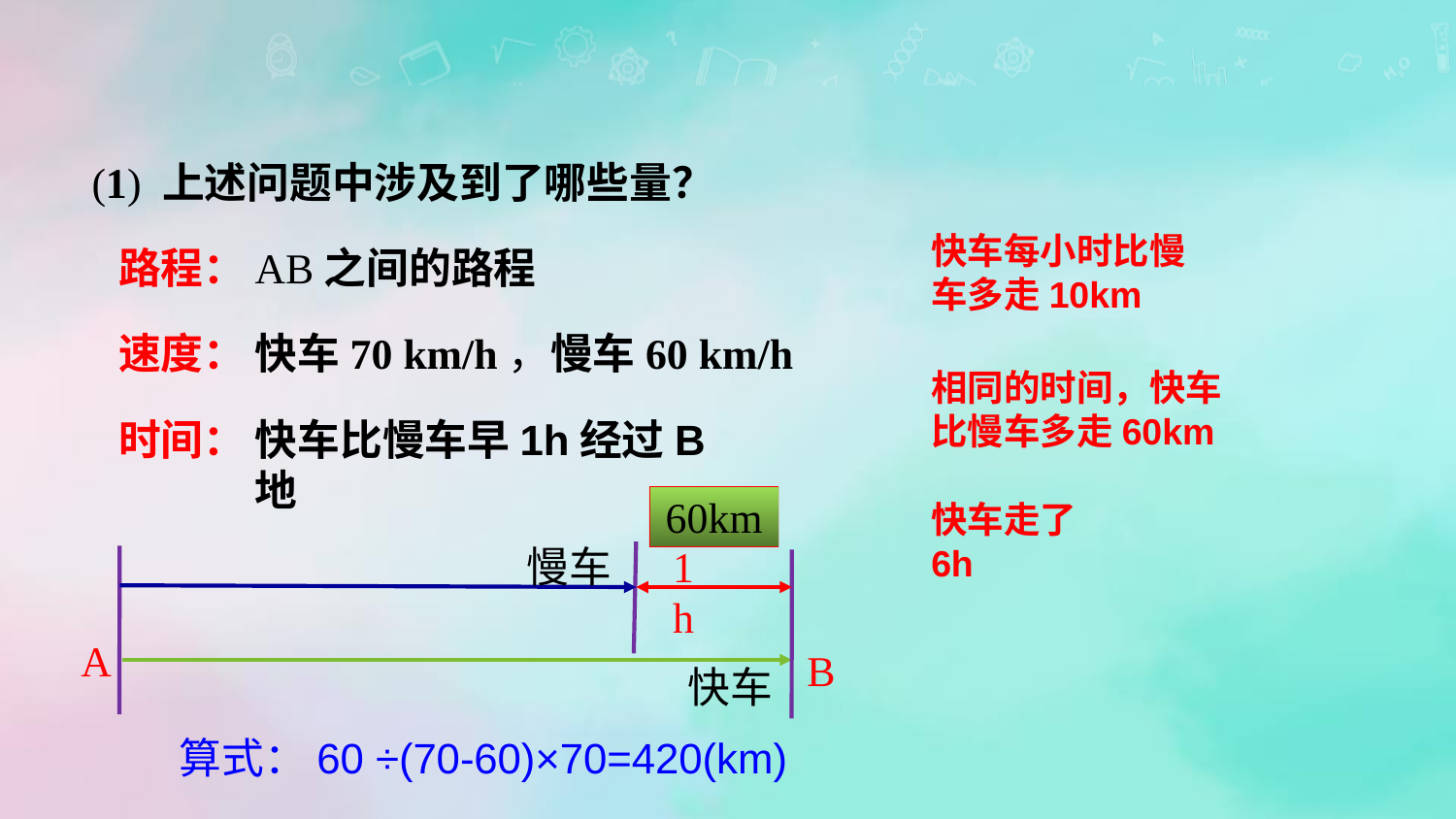

(1) 上述问题中涉及到了哪些量？
快车每小时比慢车多走10km
AB之间的路程
路程：
快车70 km/h，慢车60 km/h
速度：
相同的时间，快车比慢车多走60km
快车比慢车早1h经过B地
时间：
60km
快车走了6h
慢车
1h
A
B
快车
算式：60 ÷(70-60)×70=420(km)